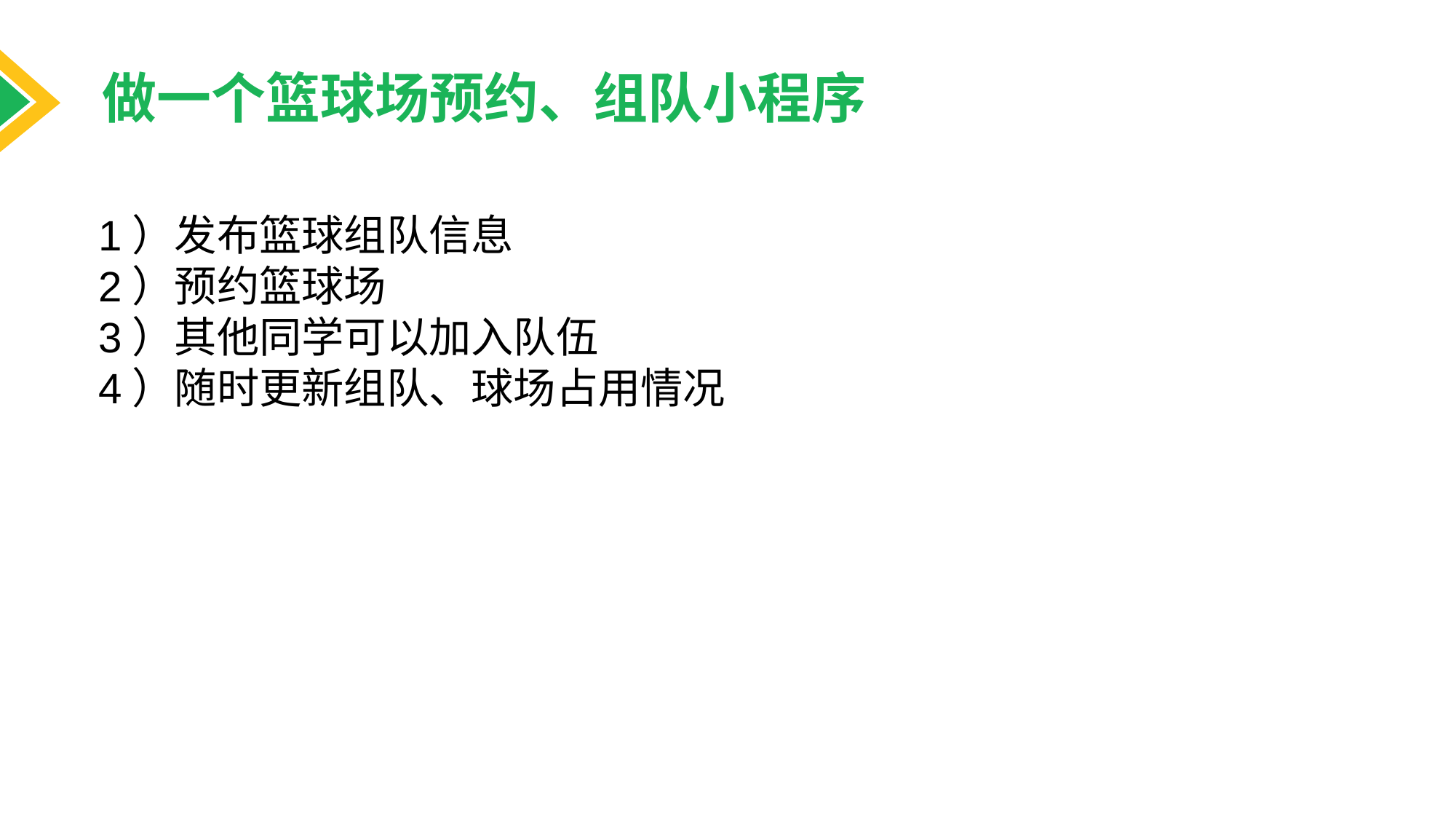

做一个篮球场预约、组队小程序

1）发布篮球组队信息
2）预约篮球场
3）其他同学可以加入队伍
4）随时更新组队、球场占用情况